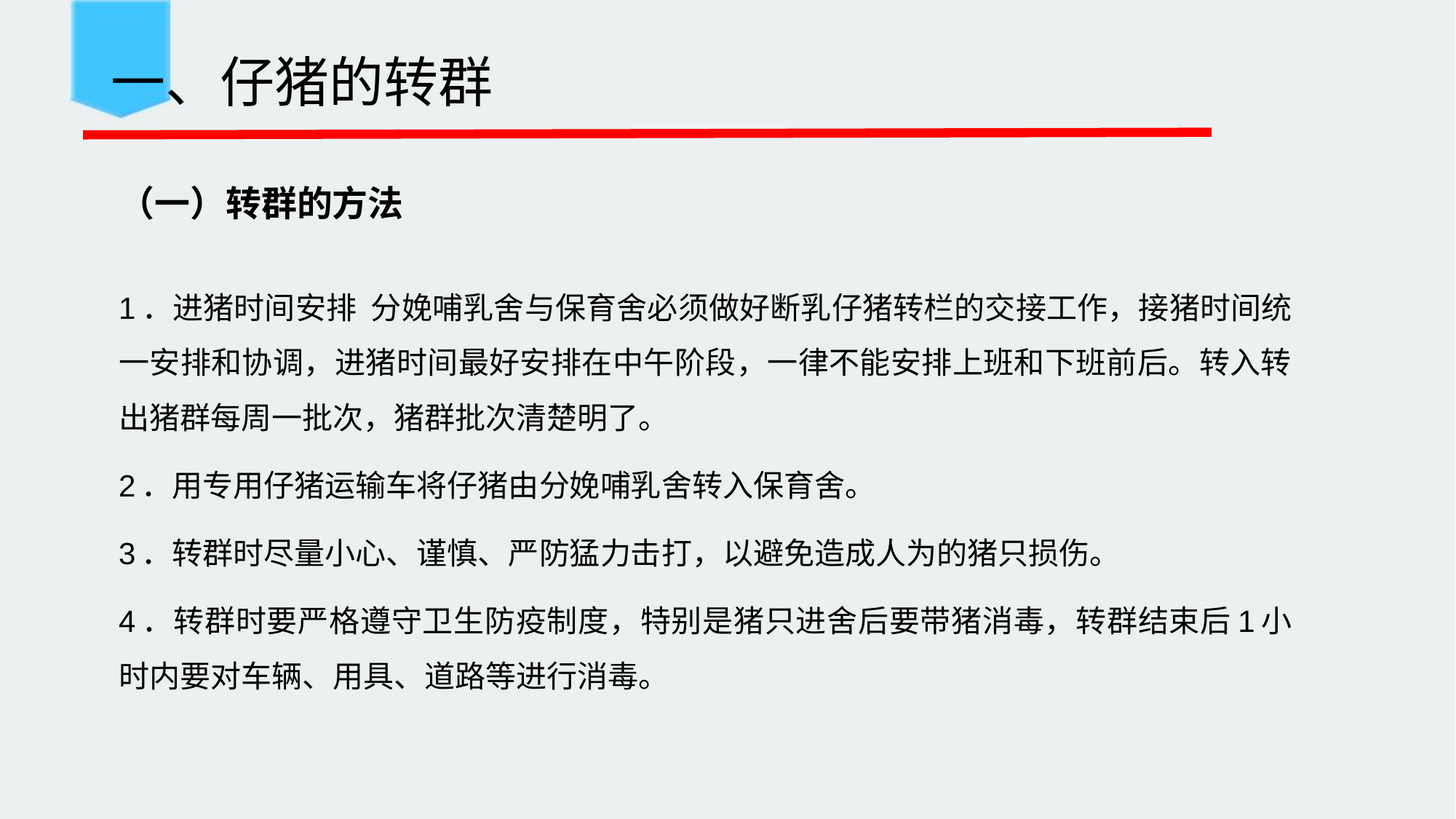

一、仔猪的转群
（一）转群的方法

1．进猪时间安排  分娩哺乳舍与保育舍必须做好断乳仔猪转栏的交接工作，接猪时间统一安排和协调，进猪时间最好安排在中午阶段，一律不能安排上班和下班前后。转入转出猪群每周一批次，猪群批次清楚明了。
2．用专用仔猪运输车将仔猪由分娩哺乳舍转入保育舍。
3．转群时尽量小心、谨慎、严防猛力击打，以避免造成人为的猪只损伤。
4．转群时要严格遵守卫生防疫制度，特别是猪只进舍后要带猪消毒，转群结束后1小时内要对车辆、用具、道路等进行消毒。